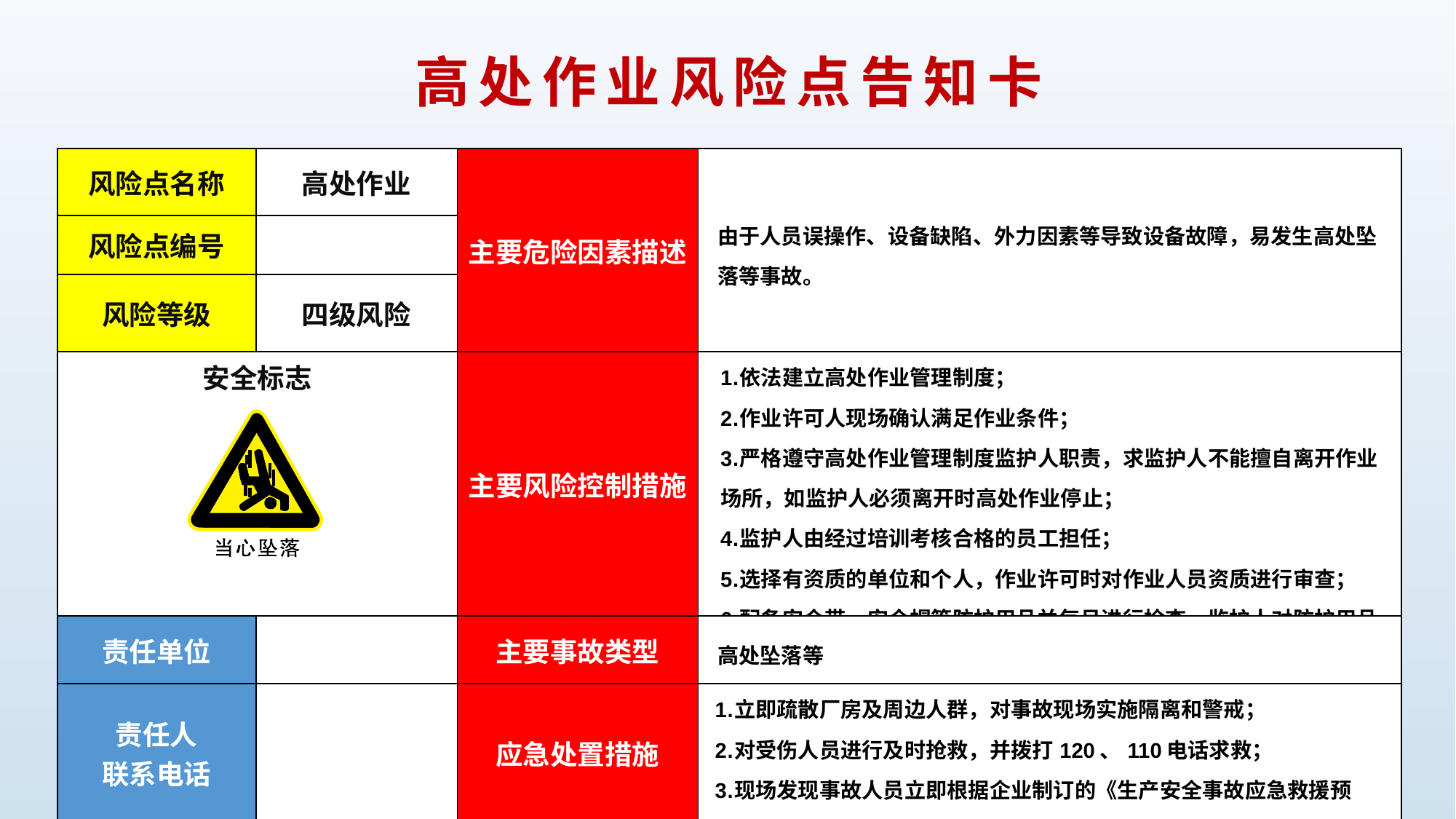

高处作业风险点告知卡
| 风险点名称 | 高处作业 | 主要危险因素描述 | 由于人员误操作、设备缺陷、外力因素等导致设备故障，易发生高处坠落等事故。 |
| --- | --- | --- | --- |
| 风险点编号 |  |  |  |
| 风险等级 | 四级风险 |  |  |
| 安全标志 |  | 主要风险控制措施 | 依法建立高处作业管理制度； 作业许可人现场确认满足作业条件； 严格遵守高处作业管理制度监护人职责，求监护人不能擅自离开作业场所，如监护人必须离开时高处作业停止； 监护人由经过培训考核合格的员工担任； 选择有资质的单位和个人，作业许可时对作业人员资质进行审查； 配备安全带、安全帽等防护用品并每月进行检查，监护人对防护用品使用情况进行监护。 |
| 责任单位 |  | 主要事故类型 | 高处坠落等 |
| 责任人 联系电话 |  | 应急处置措施 | 立即疏散厂房及周边人群，对事故现场实施隔离和警戒； 对受伤人员进行及时抢救，并拨打120、110电话求救； 现场发现事故人员立即根据企业制订的《生产安全事故应急救援预案》规定的流程向企业相关管理人员进行事故报告。 |